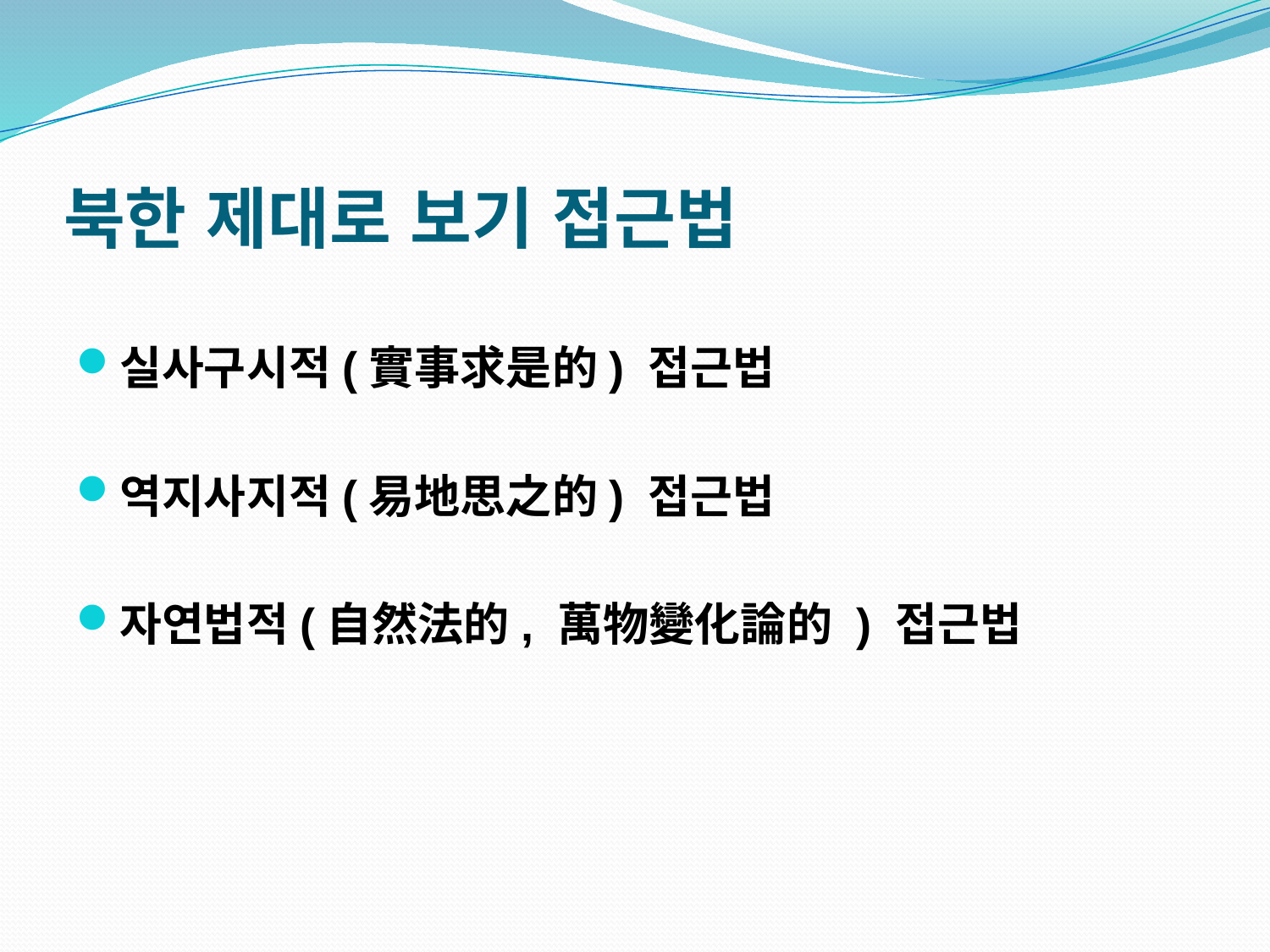

# 북한 제대로 보기 접근법

실사구시적(實事求是的) 접근법

역지사지적(易地思之的) 접근법

자연법적(自然法的, 萬物變化論的 ) 접근법